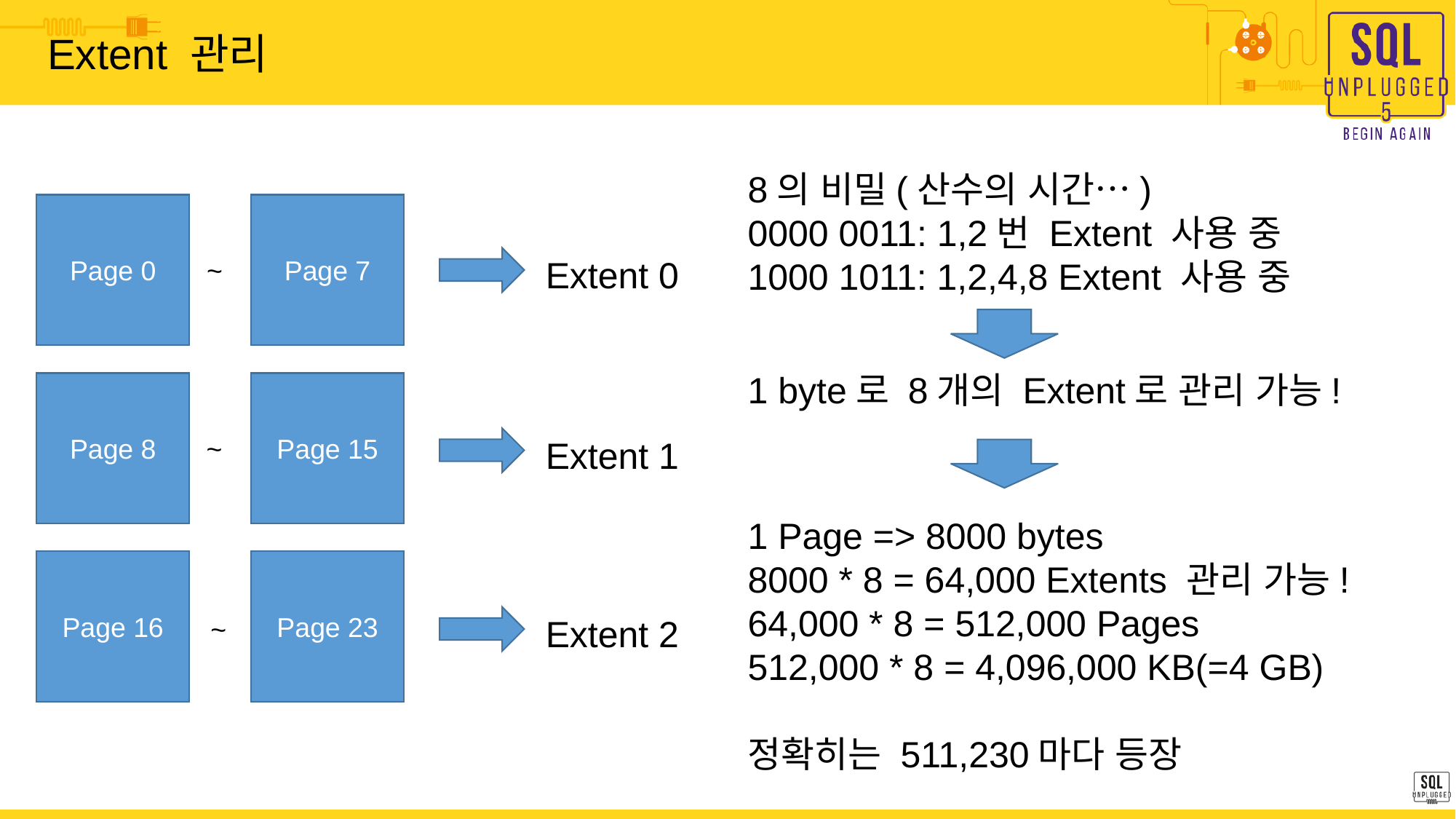

# Extent 관리
8의 비밀(산수의 시간…)
0000 0011: 1,2번 Extent 사용 중
1000 1011: 1,2,4,8 Extent 사용 중
Page 7
Page 0
Extent 0
~

1 byte로 8개의 Extent로 관리 가능!
Page 15
Page 8
~
Extent 1

1 Page => 8000 bytes
8000 * 8 = 64,000 Extents 관리 가능!
64,000 * 8 = 512,000 Pages
512,000 * 8 = 4,096,000 KB(=4 GB)

정확히는 511,230마다 등장
Page 23
Page 16
Extent 2
~